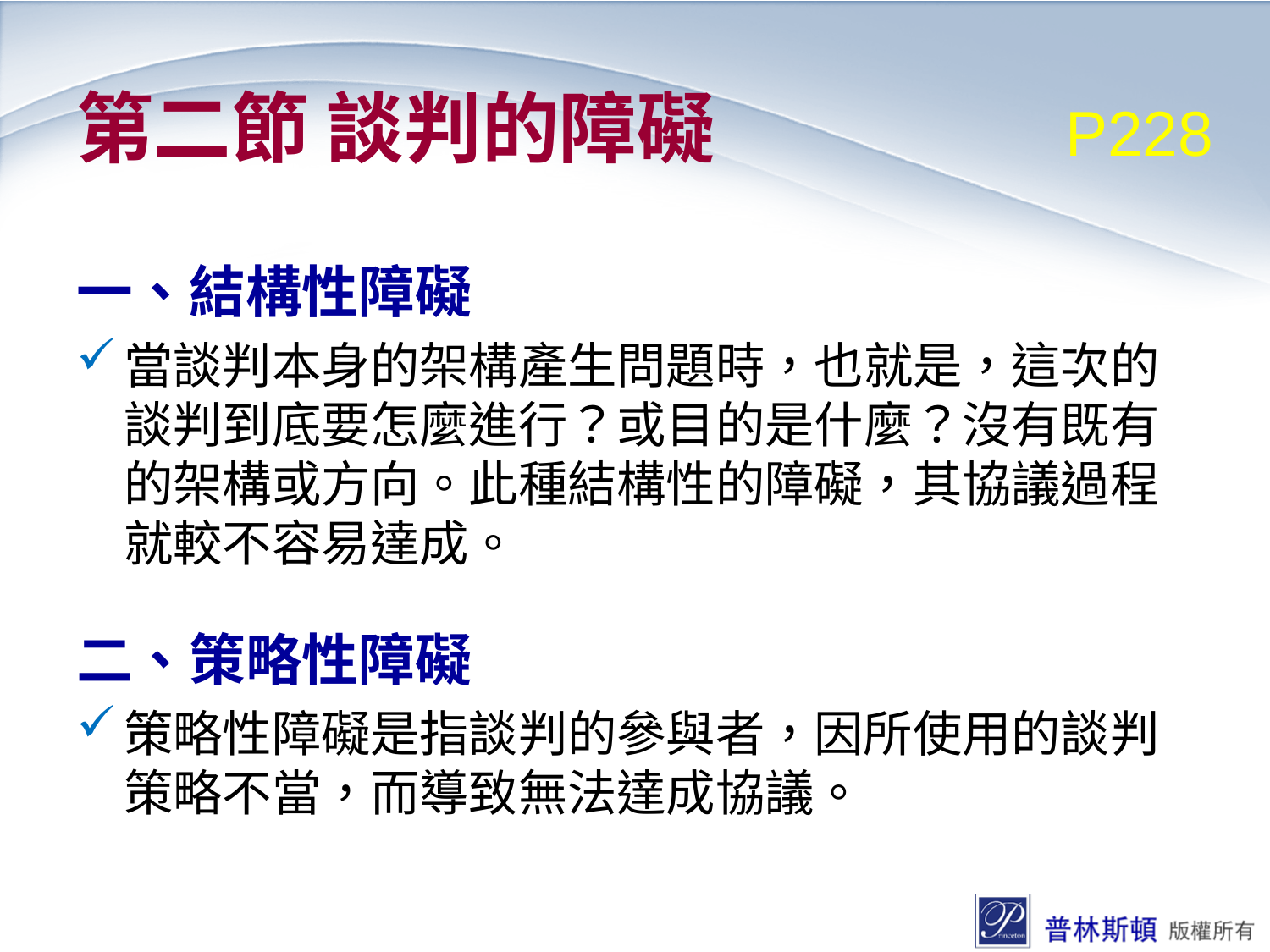

# 第二節 談判的障礙
P228
一、結構性障礙
當談判本身的架構產生問題時，也就是，這次的談判到底要怎麼進行？或目的是什麼？沒有既有的架構或方向。此種結構性的障礙，其協議過程就較不容易達成。
二、策略性障礙
策略性障礙是指談判的參與者，因所使用的談判策略不當，而導致無法達成協議。